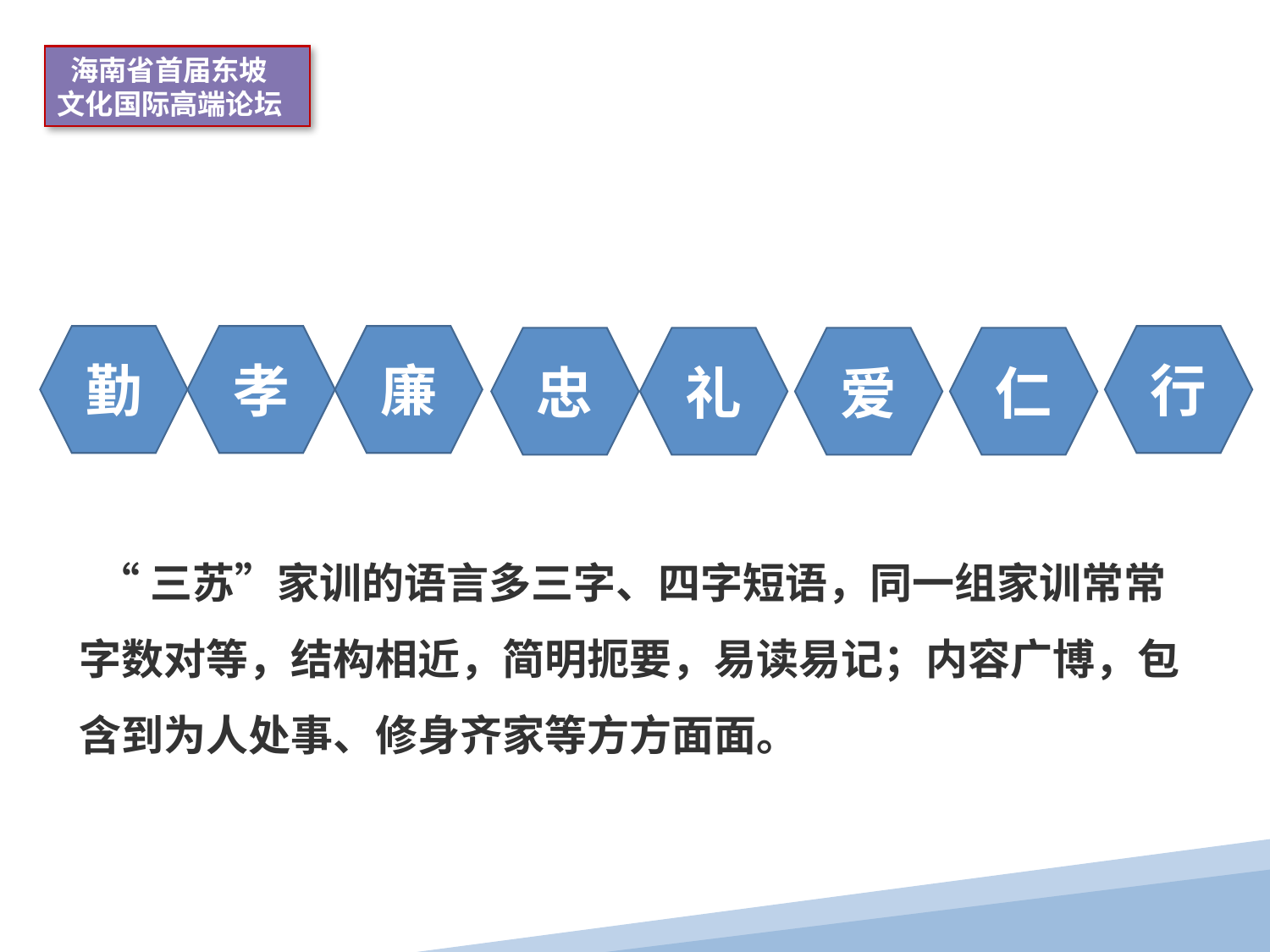

海南省首届东坡
文化国际高端论坛
勤
孝
廉
行
忠
礼
爱
仁
  “三苏”家训的语言多三字、四字短语，同一组家训常常字数对等，结构相近，简明扼要，易读易记；内容广博，包含到为人处事、修身齐家等方方面面。